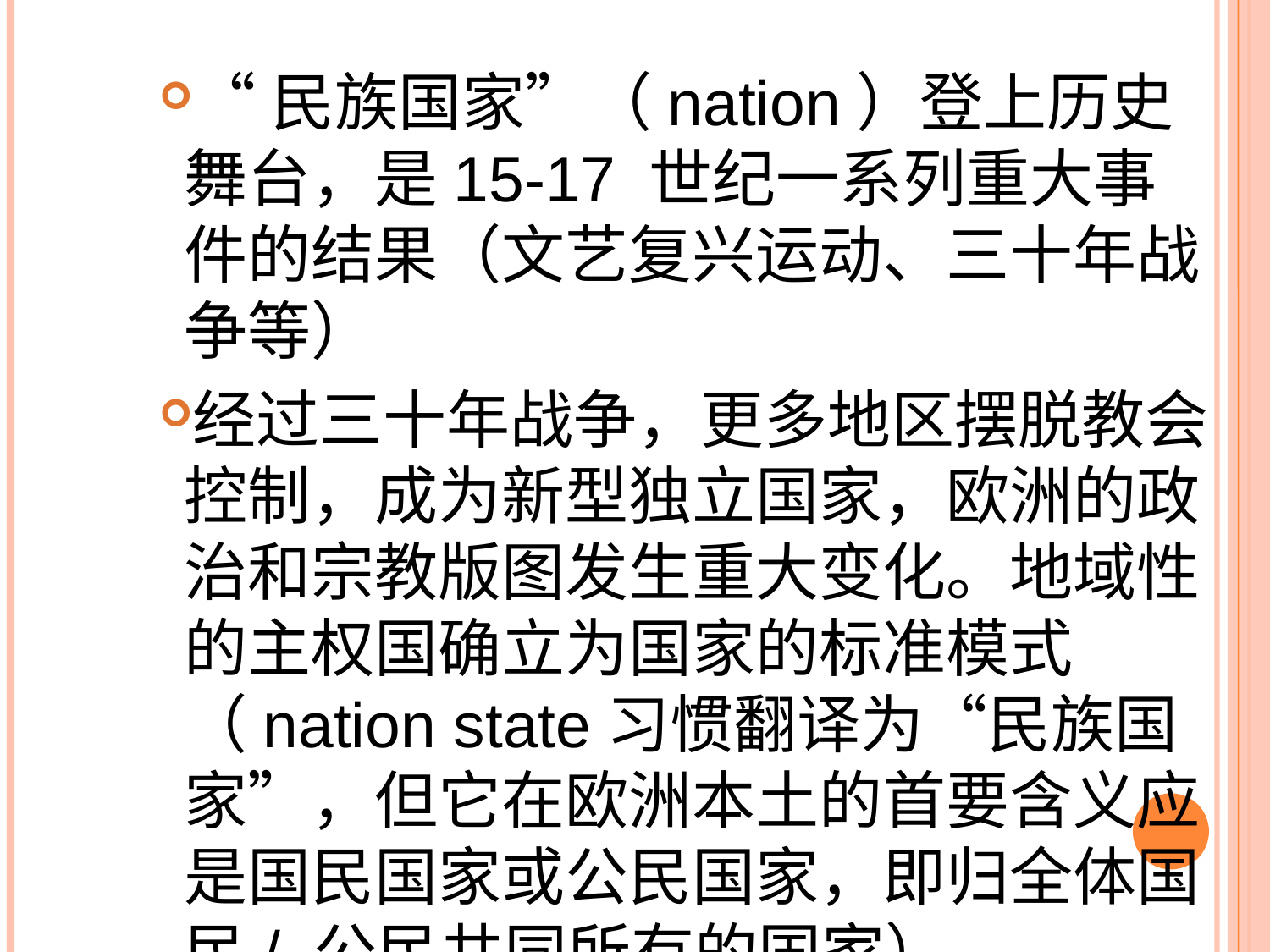

“民族国家”（nation）登上历史舞台，是15-17 世纪一系列重大事件的结果（文艺复兴运动、三十年战争等）
经过三十年战争，更多地区摆脱教会控制，成为新型独立国家，欧洲的政治和宗教版图发生重大变化。地域性的主权国确立为国家的标准模式（nation state习惯翻译为“民族国家”，但它在欧洲本土的首要含义应是国民国家或公民国家，即归全体国民/ 公民共同所有的国家）